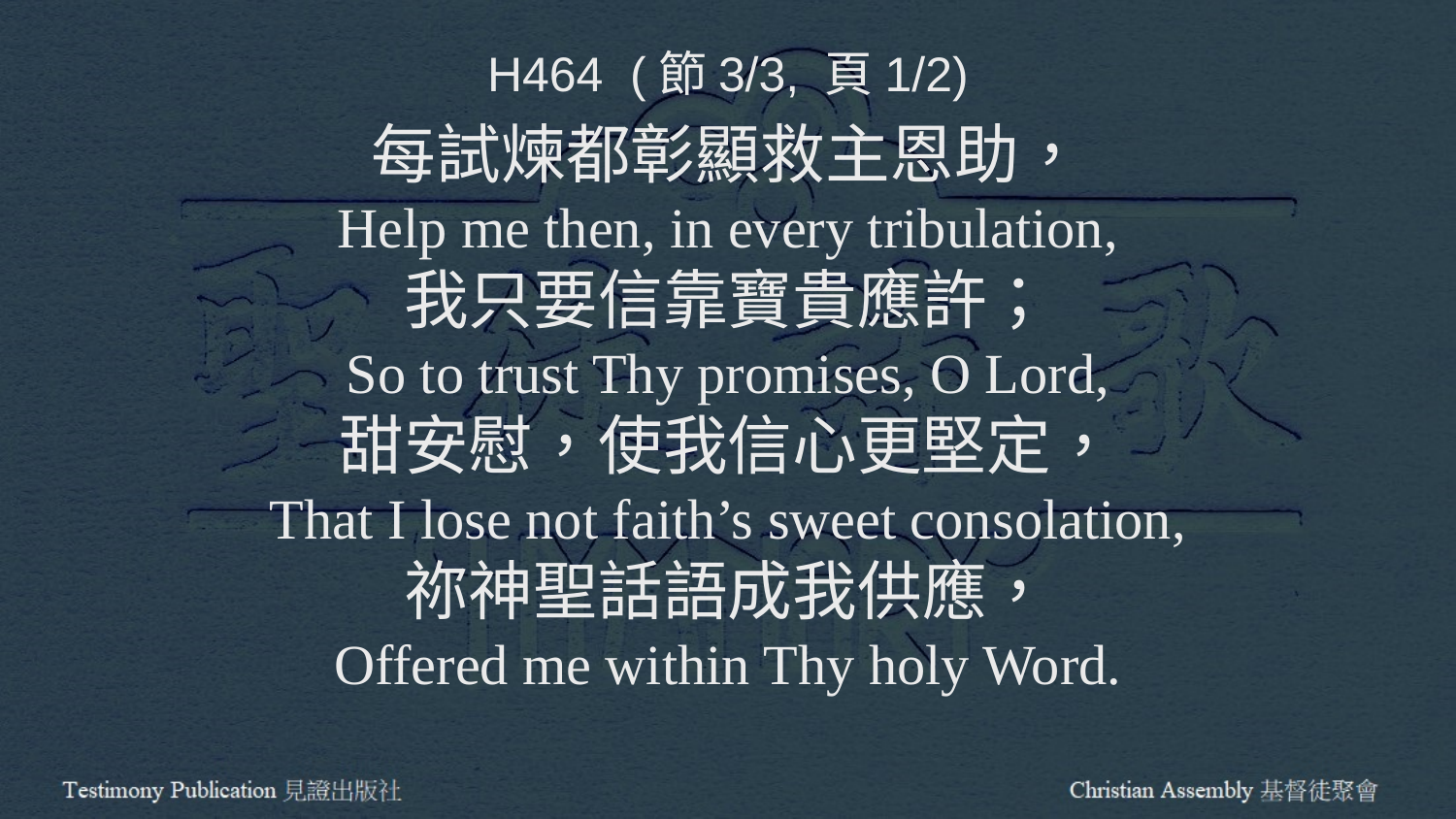

H464  (節3/3, 頁1/2)
每試煉都彰顯救主恩助，
Help me then, in every tribulation,
我只要信靠寶貴應許；
So to trust Thy promises, O Lord,
甜安慰，使我信心更堅定，
That I lose not faith’s sweet consolation,
祢神聖話語成我供應，
Offered me within Thy holy Word.